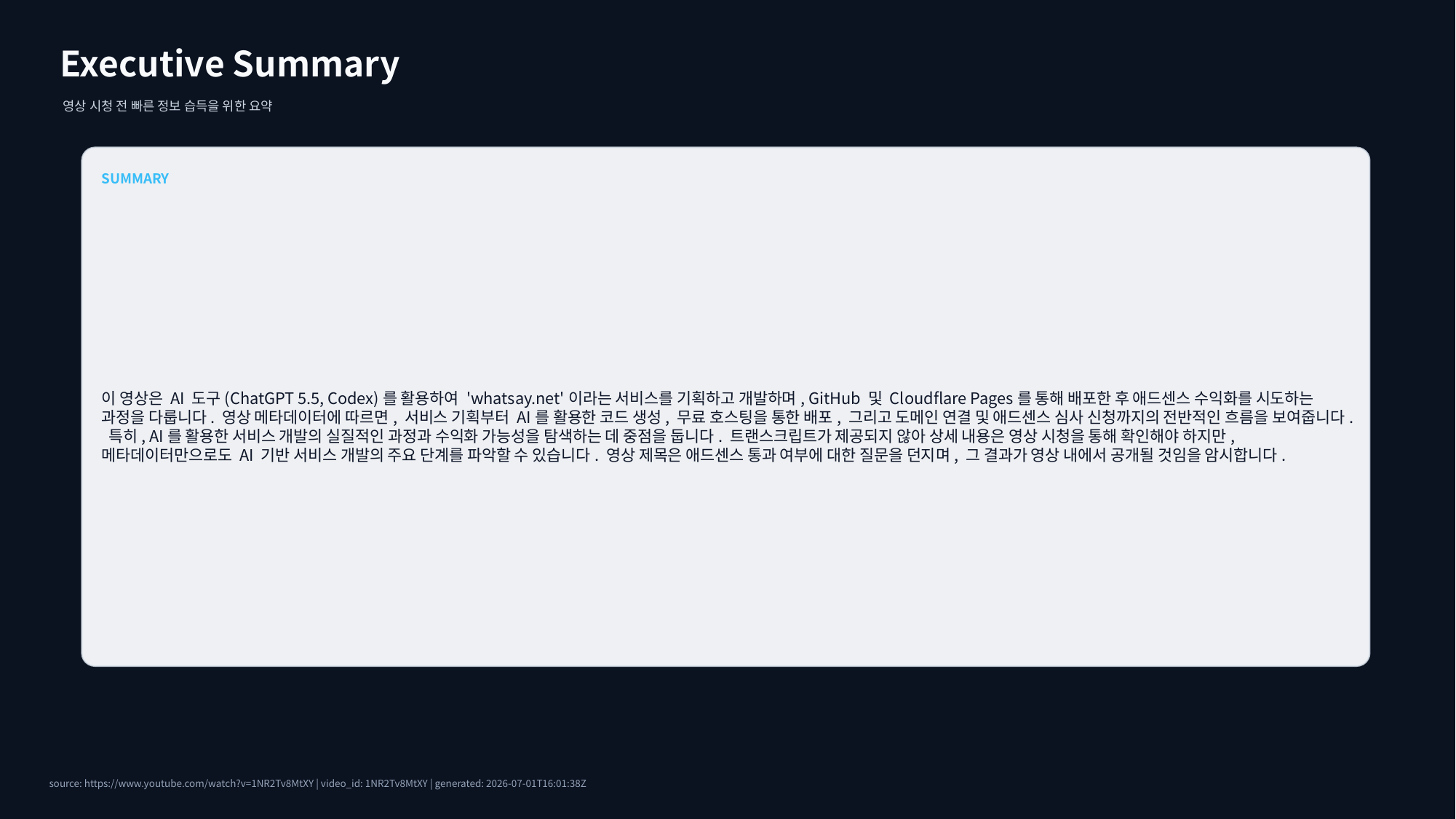

Executive Summary
영상 시청 전 빠른 정보 습득을 위한 요약

SUMMARY
이 영상은 AI 도구(ChatGPT 5.5, Codex)를 활용하여 'whatsay.net'이라는 서비스를 기획하고 개발하며, GitHub 및 Cloudflare Pages를 통해 배포한 후 애드센스 수익화를 시도하는 과정을 다룹니다. 영상 메타데이터에 따르면, 서비스 기획부터 AI를 활용한 코드 생성, 무료 호스팅을 통한 배포, 그리고 도메인 연결 및 애드센스 심사 신청까지의 전반적인 흐름을 보여줍니다. 특히, AI를 활용한 서비스 개발의 실질적인 과정과 수익화 가능성을 탐색하는 데 중점을 둡니다. 트랜스크립트가 제공되지 않아 상세 내용은 영상 시청을 통해 확인해야 하지만, 메타데이터만으로도 AI 기반 서비스 개발의 주요 단계를 파악할 수 있습니다. 영상 제목은 애드센스 통과 여부에 대한 질문을 던지며, 그 결과가 영상 내에서 공개될 것임을 암시합니다.
source: https://www.youtube.com/watch?v=1NR2Tv8MtXY | video_id: 1NR2Tv8MtXY | generated: 2026-07-01T16:01:38Z